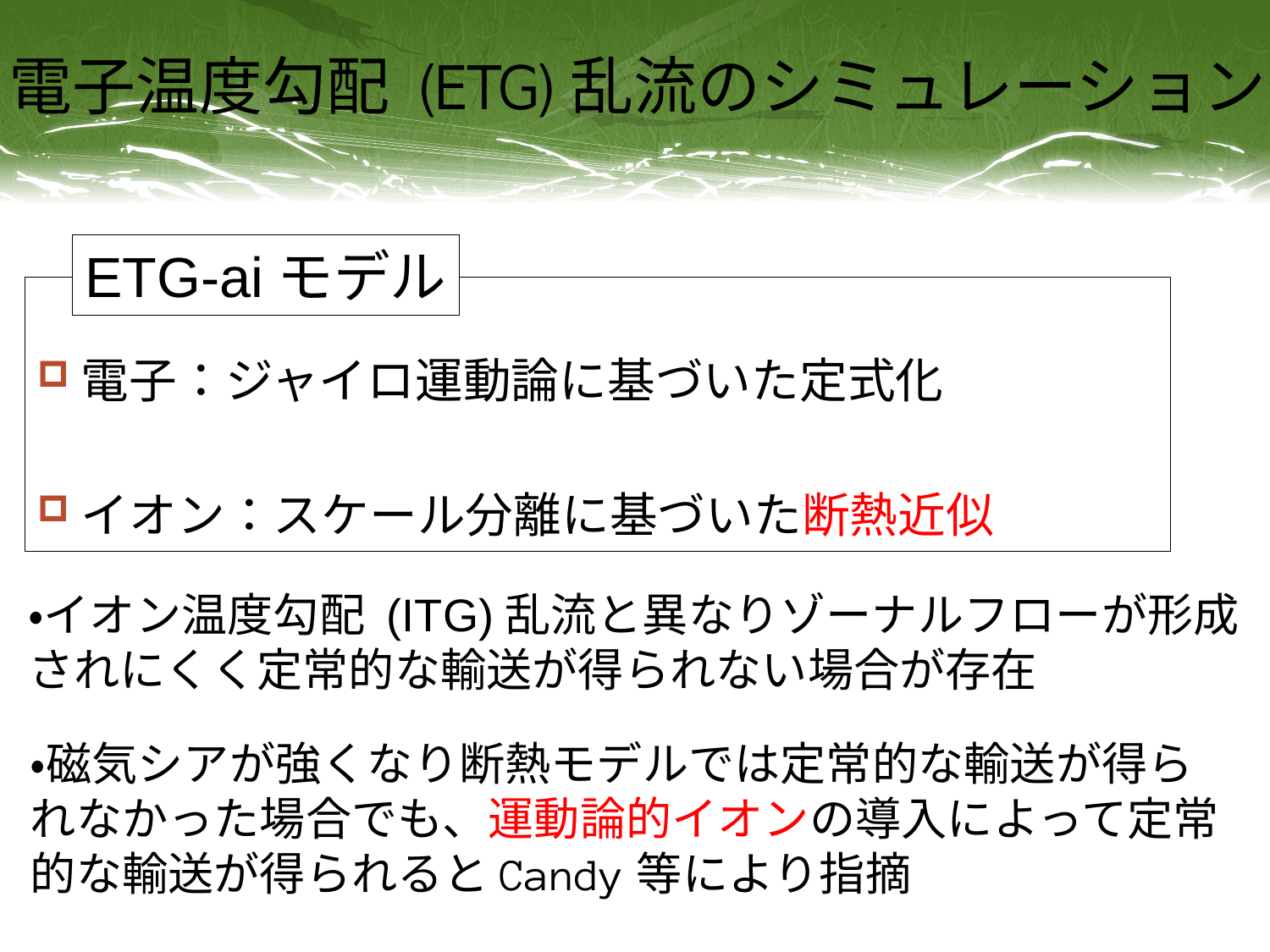

# 電子温度勾配 (ETG)乱流のシミュレーション
ETG-aiモデル

電子：ジャイロ運動論に基づいた定式化

イオン：スケール分離に基づいた断熱近似

・イオン温度勾配 (ITG)乱流と異なりゾーナルフローが形成されにくく定常的な輸送が得られない場合が存在
・磁気シアが強くなり断熱モデルでは定常的な輸送が得られなかった場合でも、運動論的イオンの導入によって定常的な輸送が得られるとCandy等により指摘